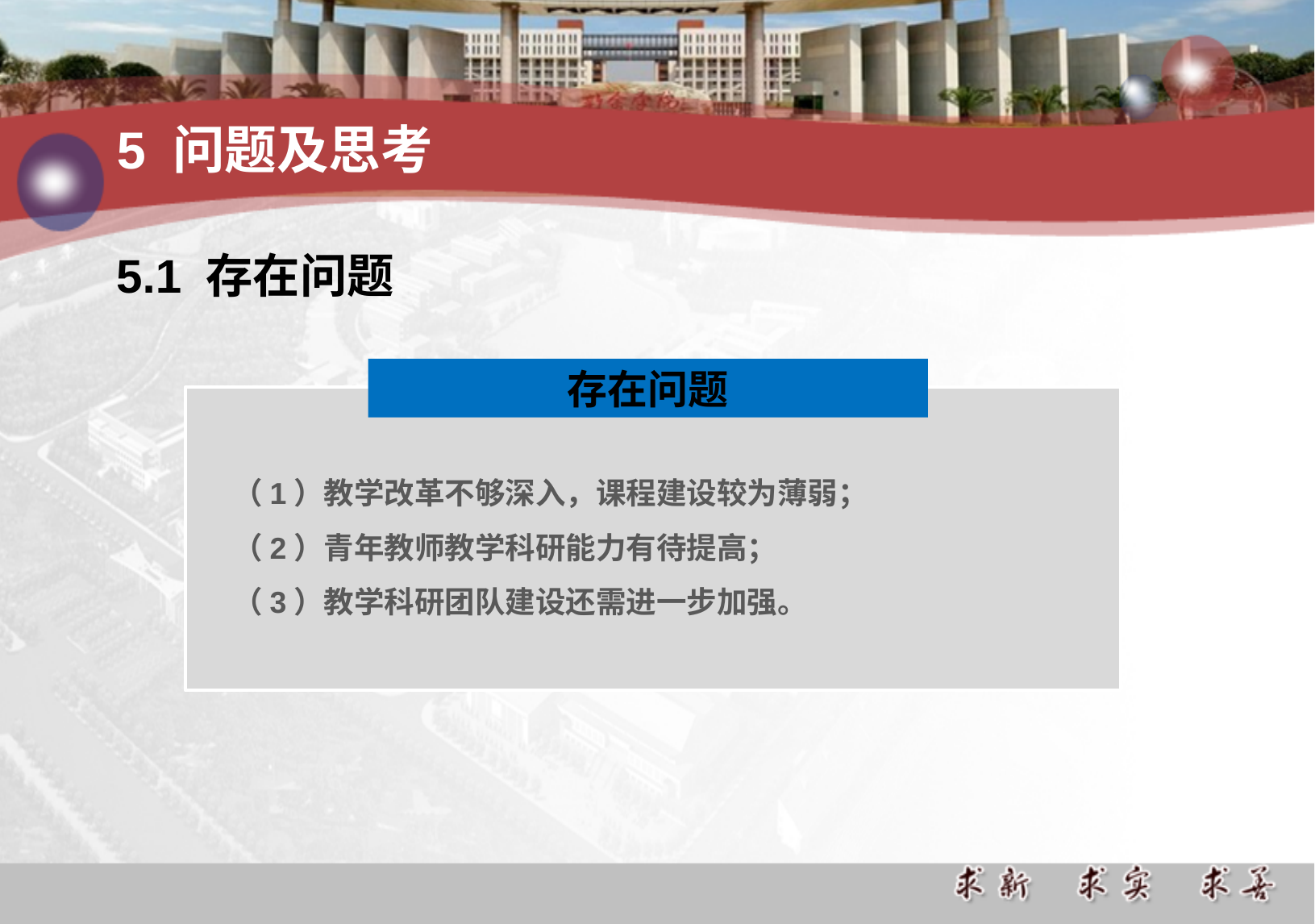

5 问题及思考
# 5.1 存在问题
存在问题

（1）教学改革不够深入，课程建设较为薄弱；
（2）青年教师教学科研能力有待提高；
（3）教学科研团队建设还需进一步加强。